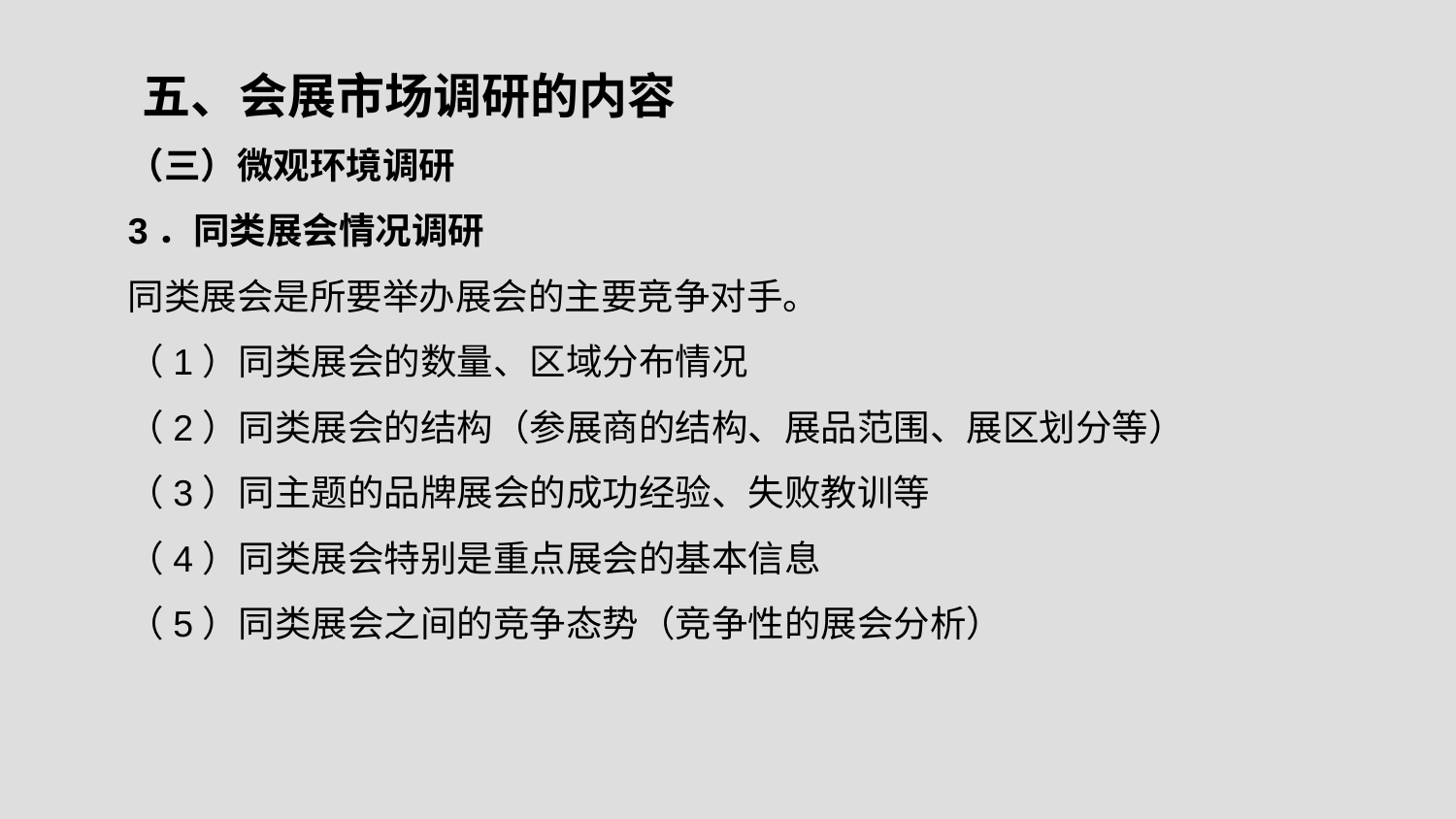

# 五、会展市场调研的内容
（三）微观环境调研
3．同类展会情况调研
同类展会是所要举办展会的主要竞争对手。
（1）同类展会的数量、区域分布情况
（2）同类展会的结构（参展商的结构、展品范围、展区划分等）
（3）同主题的品牌展会的成功经验、失败教训等
（4）同类展会特别是重点展会的基本信息
（5）同类展会之间的竞争态势（竞争性的展会分析）